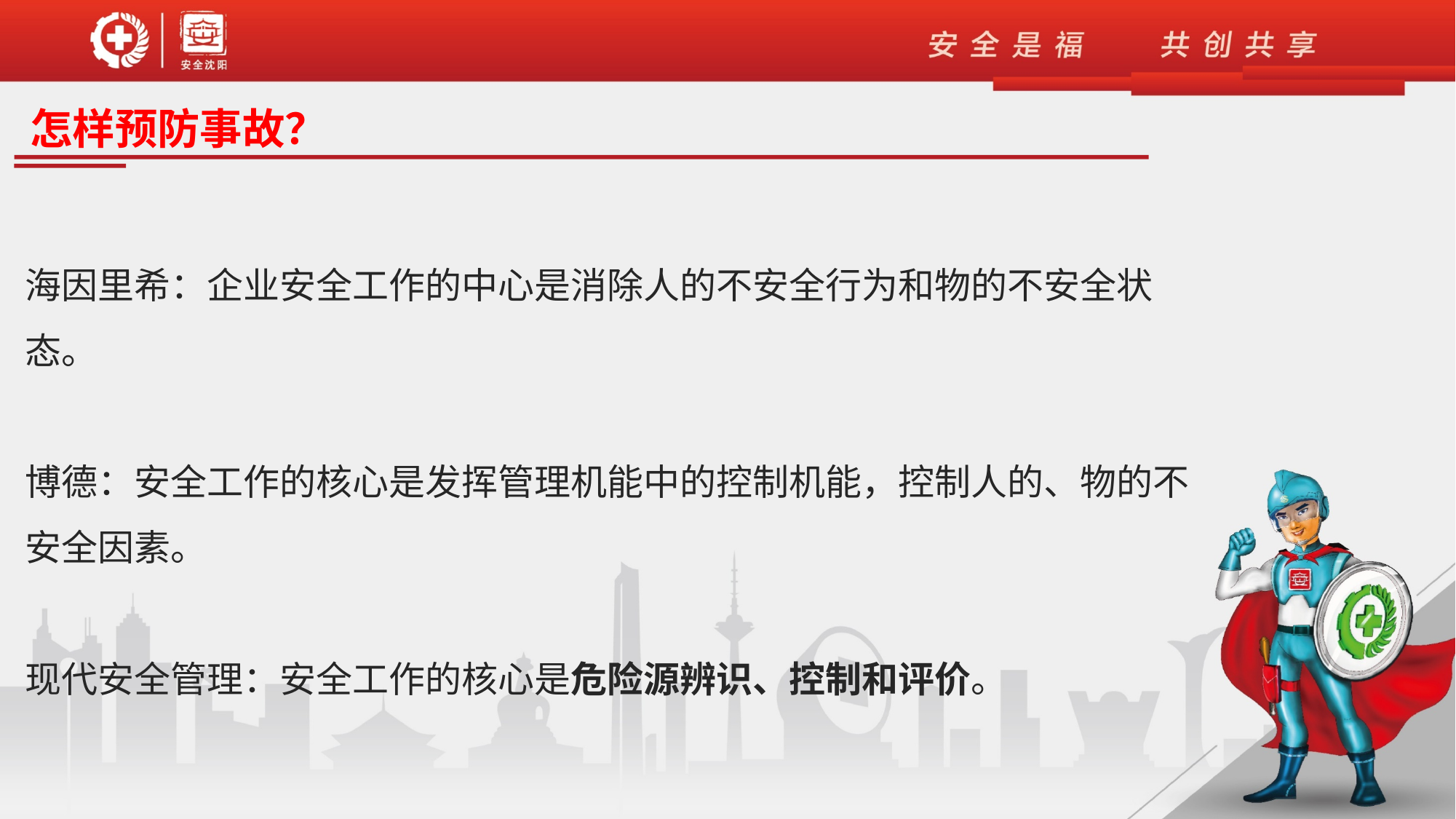

怎样预防事故？

海因里希：企业安全工作的中心是消除人的不安全行为和物的不安全状态。
博德：安全工作的核心是发挥管理机能中的控制机能，控制人的、物的不安全因素。
现代安全管理：安全工作的核心是危险源辨识、控制和评价。